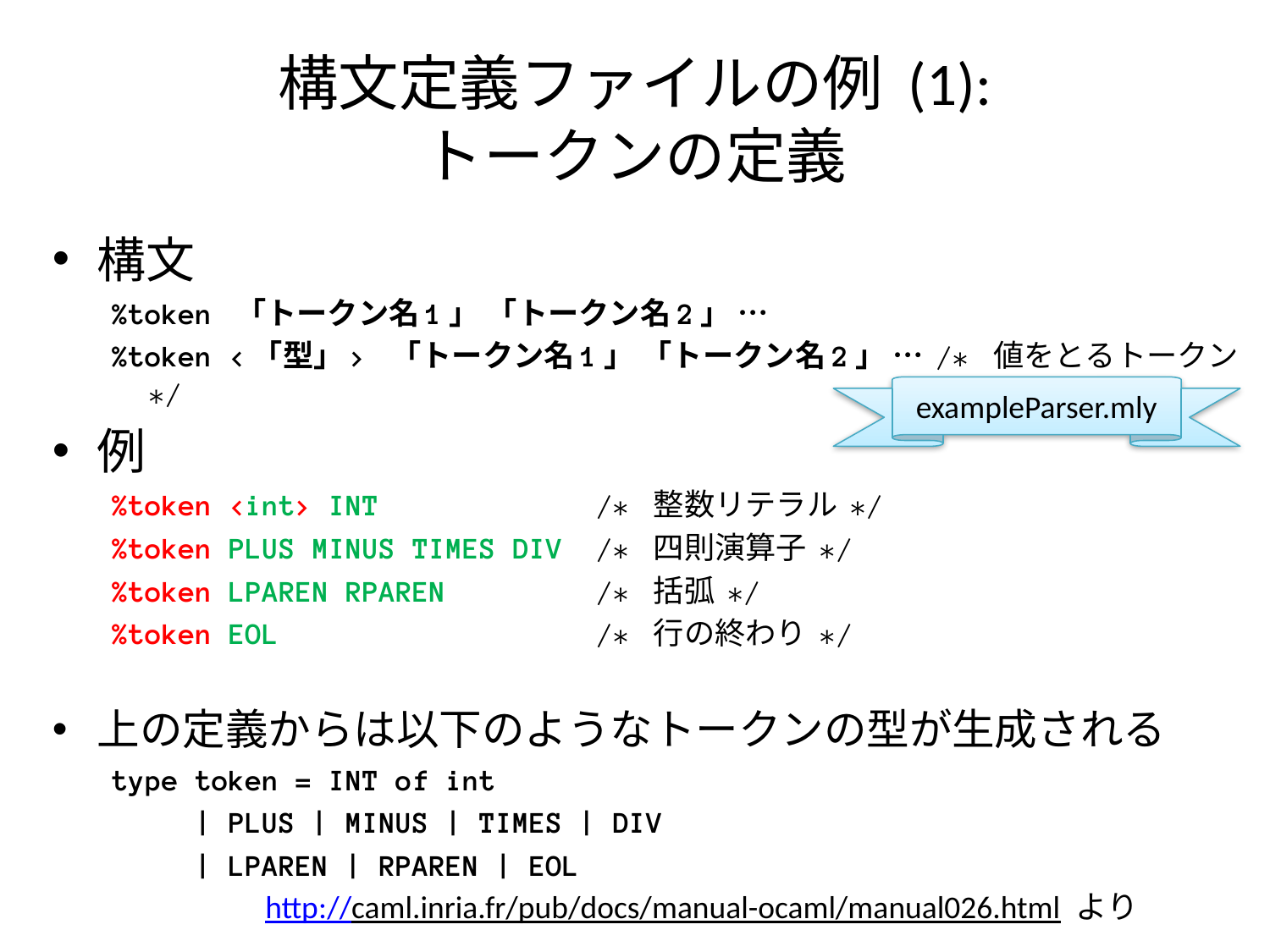

# 構文定義ファイルの例 (1): トークンの定義
構文
%token 「トークン名1」 「トークン名2」 …
%token <「型」> 「トークン名1」 「トークン名2」 … /* 値をとるトークン */
例
%token <int> INT             /* 整数リテラル */
%token PLUS MINUS TIMES DIV  /* 四則演算子 */
%token LPAREN RPAREN         /* 括弧 */
%token EOL                   /* 行の終わり */

上の定義からは以下のようなトークンの型が生成される
type token = INT of int
     | PLUS | MINUS | TIMES | DIV
     | LPAREN | RPAREN | EOL
exampleParser.mly
http://caml.inria.fr/pub/docs/manual-ocaml/manual026.html より